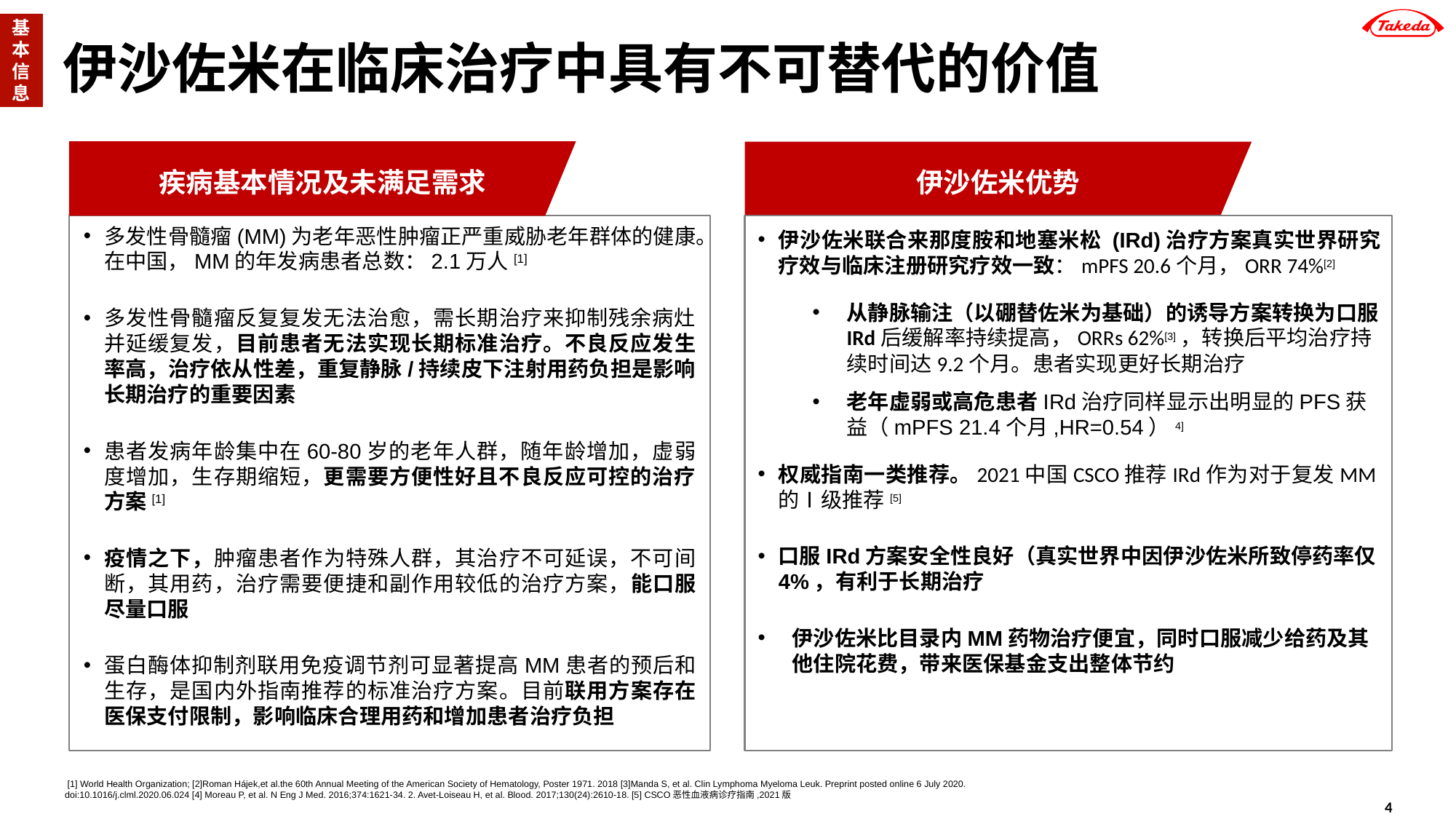

基本信息

# 伊沙佐米在临床治疗中具有不可替代的价值
疾病基本情况及未满足需求
伊沙佐米优势

多发性骨髓瘤(MM)为老年恶性肿瘤正严重威胁老年群体的健康。在中国，MM的年发病患者总数：2.1万人[1]

多发性骨髓瘤反复复发无法治愈，需长期治疗来抑制残余病灶并延缓复发，目前患者无法实现长期标准治疗。不良反应发生率高，治疗依从性差，重复静脉/持续皮下注射用药负担是影响长期治疗的重要因素

患者发病年龄集中在60-80岁的老年人群，随年龄增加，虚弱度增加，生存期缩短，更需要方便性好且不良反应可控的治疗方案[1]

疫情之下，肿瘤患者作为特殊人群，其治疗不可延误，不可间断，其用药，治疗需要便捷和副作用较低的治疗方案，能口服尽量口服

蛋白酶体抑制剂联用免疫调节剂可显著提高MM患者的预后和生存，是国内外指南推荐的标准治疗方案。目前联用方案存在医保支付限制，影响临床合理用药和增加患者治疗负担
伊沙佐米联合来那度胺和地塞米松 (IRd)治疗方案真实世界研究疗效与临床注册研究疗效一致：mPFS 20.6个月，ORR 74%[2]

从静脉输注（以硼替佐米为基础）的诱导方案转换为口服IRd后缓解率持续提高，ORRs 62%[3]，转换后平均治疗持续时间达9.2个月。患者实现更好长期治疗

老年虚弱或高危患者IRd治疗同样显示出明显的PFS获益（mPFS 21.4个月,HR=0.54）4]

权威指南一类推荐。2021中国CSCO推荐IRd作为对于复发MM的Ⅰ级推荐[5]

口服IRd方案安全性良好（真实世界中因伊沙佐米所致停药率仅4%，有利于长期治疗

伊沙佐米比目录内MM药物治疗便宜，同时口服减少给药及其他住院花费，带来医保基金支出整体节约
 [1] World Health Organization; [2]Roman Hájek,et al.the 60th Annual Meeting of the American Society of Hematology, Poster 1971. 2018 [3]Manda S, et al. Clin Lymphoma Myeloma Leuk. Preprint posted online 6 July 2020. doi:10.1016/j.clml.2020.06.024 [4] Moreau P, et al. N Eng J Med. 2016;374:1621-34. 2. Avet-Loiseau H, et al. Blood. 2017;130(24):2610-18. [5] CSCO恶性血液病诊疗指南,2021版